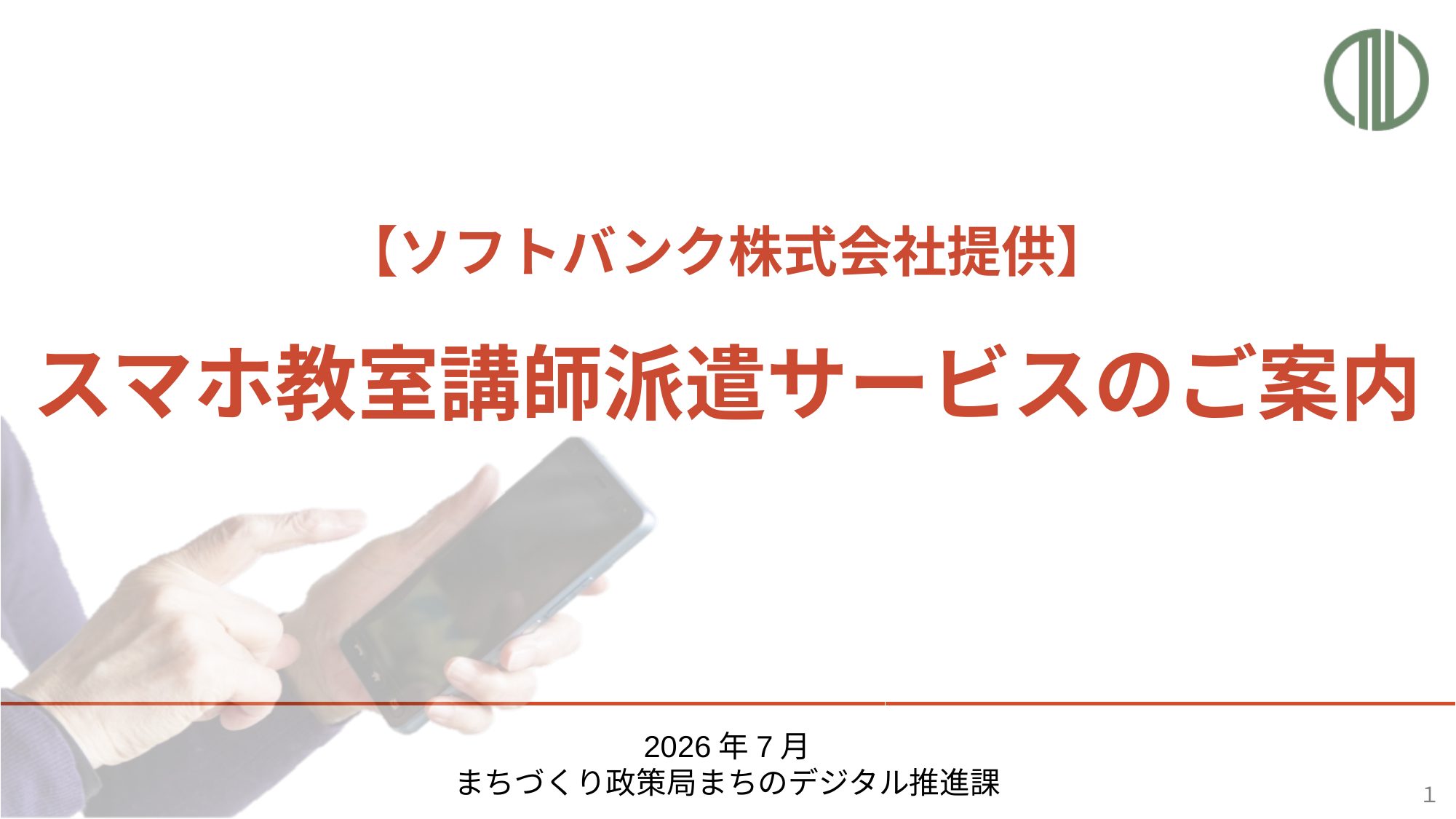

【ソフトバンク株式会社提供】
スマホ教室講師派遣サービスのご案内

2026年7月
まちづくり政策局まちのデジタル推進課
１